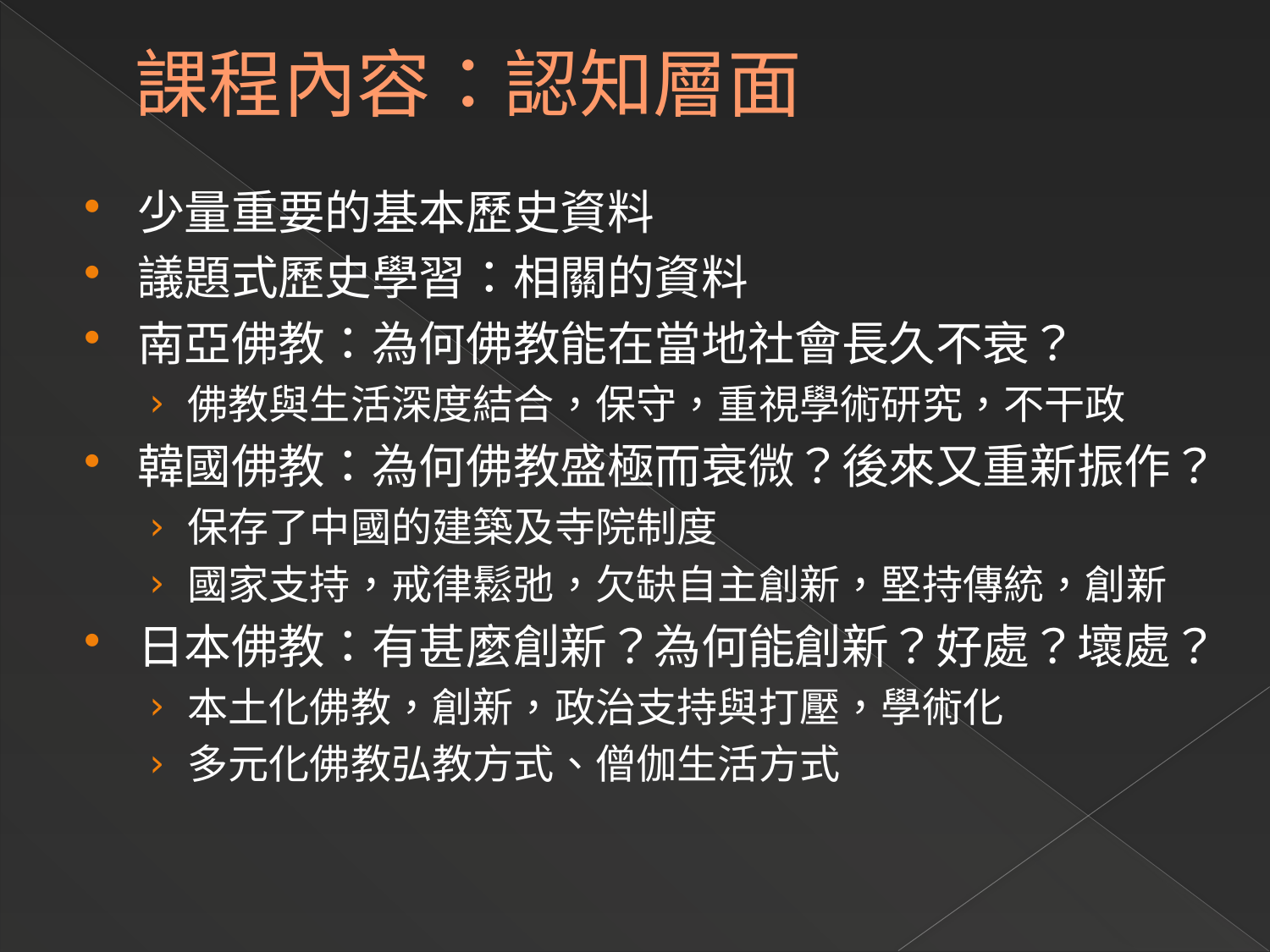

# 課程內容：認知層面
少量重要的基本歷史資料
議題式歷史學習：相關的資料
南亞佛教：為何佛教能在當地社會長久不衰？
佛教與生活深度結合，保守，重視學術研究，不干政
韓國佛教：為何佛教盛極而衰微？後來又重新振作？
保存了中國的建築及寺院制度
國家支持，戒律鬆弛，欠缺自主創新，堅持傳統，創新
日本佛教：有甚麼創新？為何能創新？好處？壞處？
本土化佛教，創新，政治支持與打壓，學術化
多元化佛教弘教方式、僧伽生活方式